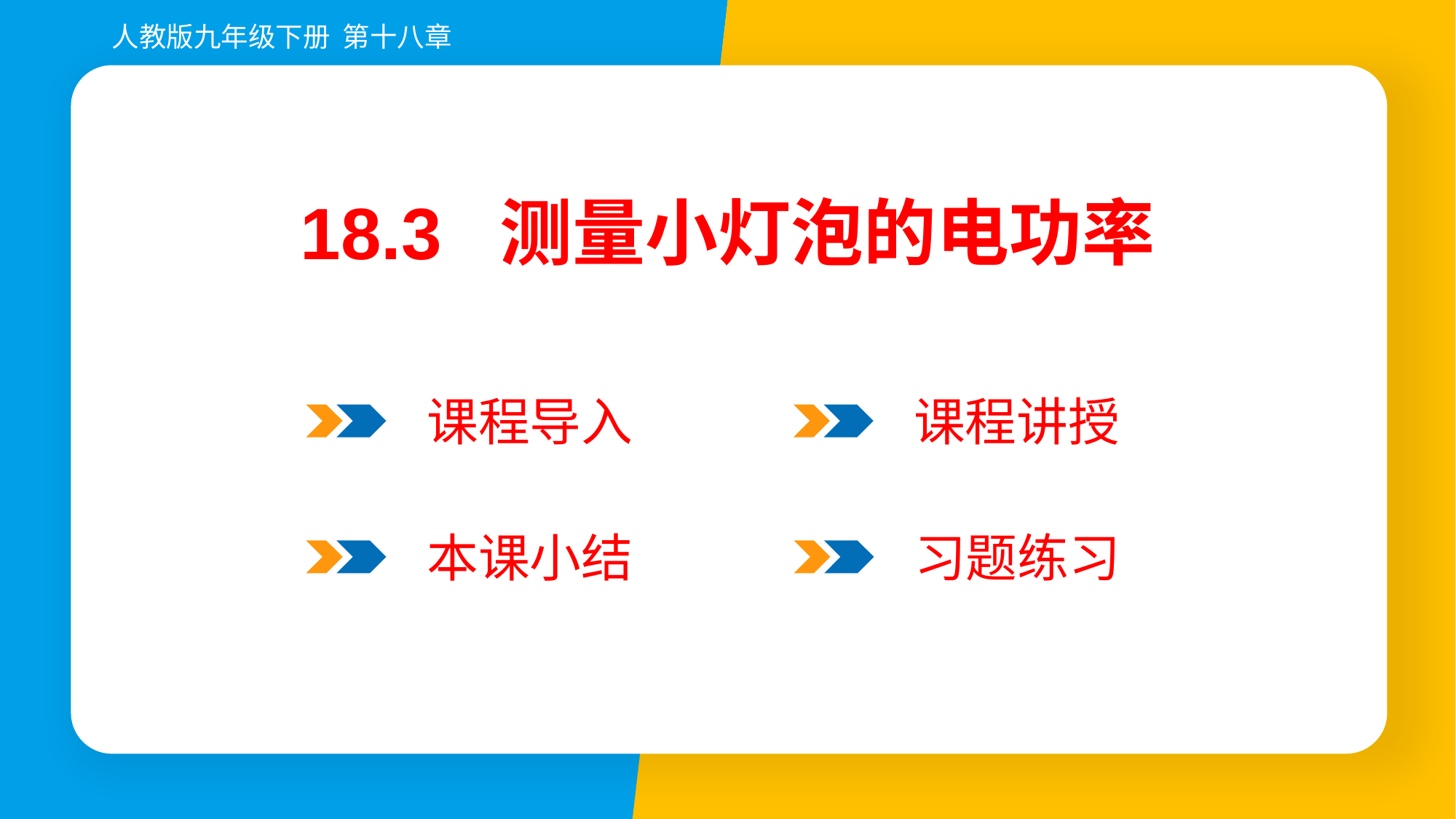

人教版九年级下册  第十八章
18.3  测量小灯泡的电功率
课程导入

课程讲授

习题练习

本课小结